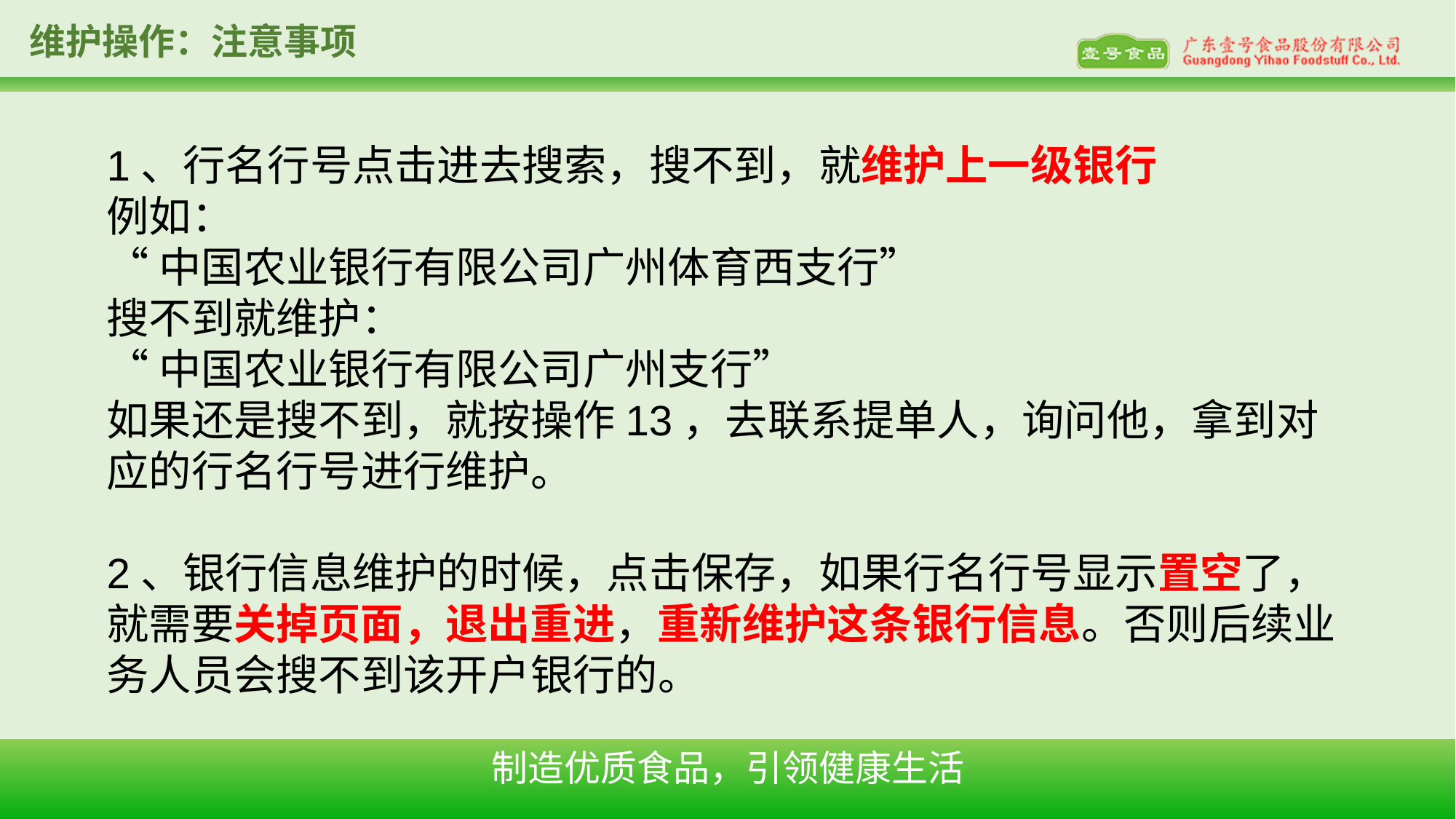

维护操作：注意事项
1、行名行号点击进去搜索，搜不到，就维护上一级银行
例如：
“中国农业银行有限公司广州体育西支行”
搜不到就维护：
“中国农业银行有限公司广州支行”
如果还是搜不到，就按操作13，去联系提单人，询问他，拿到对应的行名行号进行维护。

2、银行信息维护的时候，点击保存，如果行名行号显示置空了，就需要关掉页面，退出重进，重新维护这条银行信息。否则后续业务人员会搜不到该开户银行的。